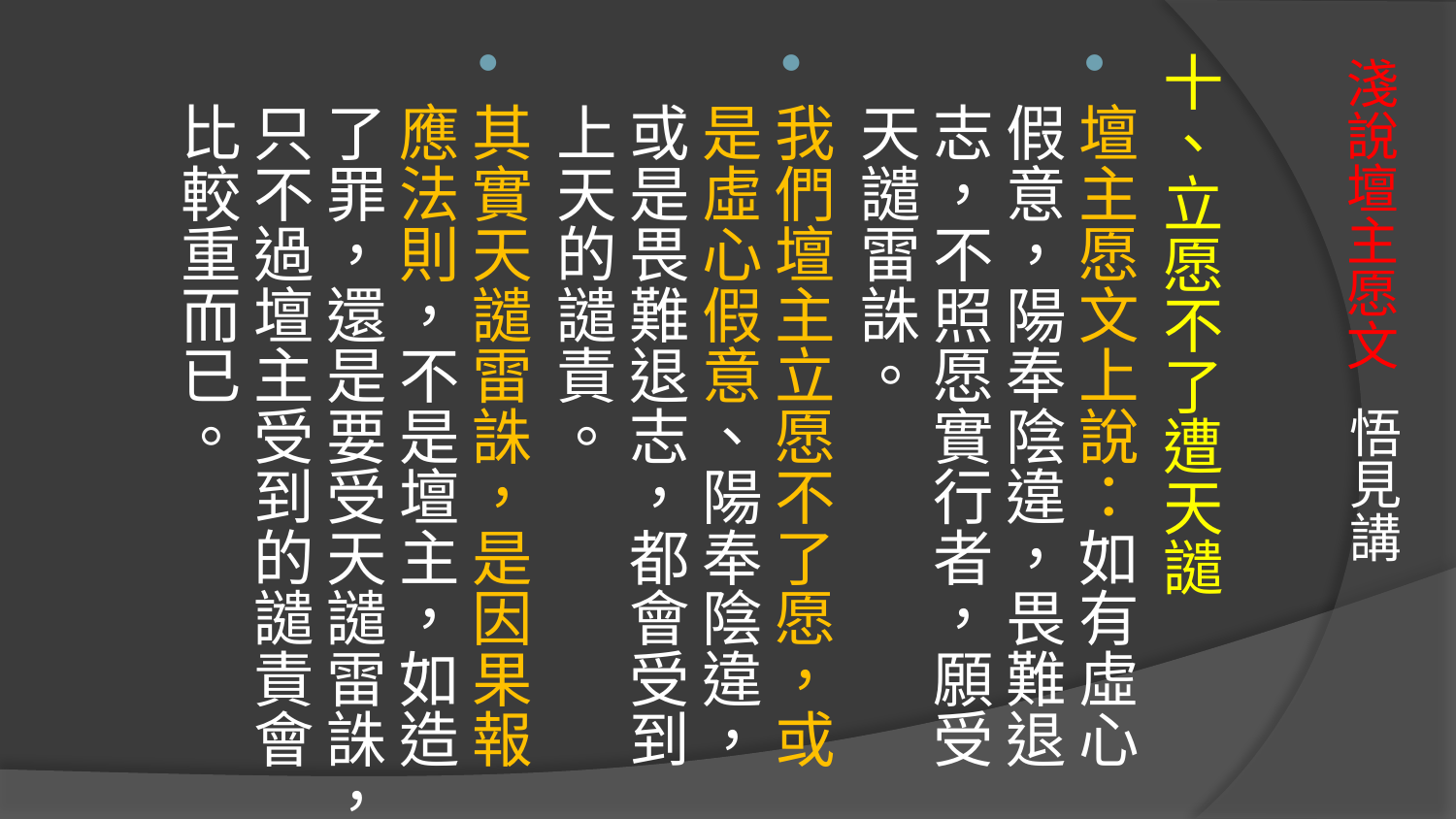

十、立愿不了遭天譴
壇主愿文上說：如有虛心假意，陽奉陰違，畏難退志，不照愿實行者，願受天譴雷誅。
我們壇主立愿不了愿，或是虛心假意、陽奉陰違，或是畏難退志，都會受到上天的譴責。
其實天譴雷誅，是因果報應法則，不是壇主，如造了罪，還是要受天譴雷誅，只不過壇主受到的譴責會比較重而已。

# 淺說壇主愿文   悟見講